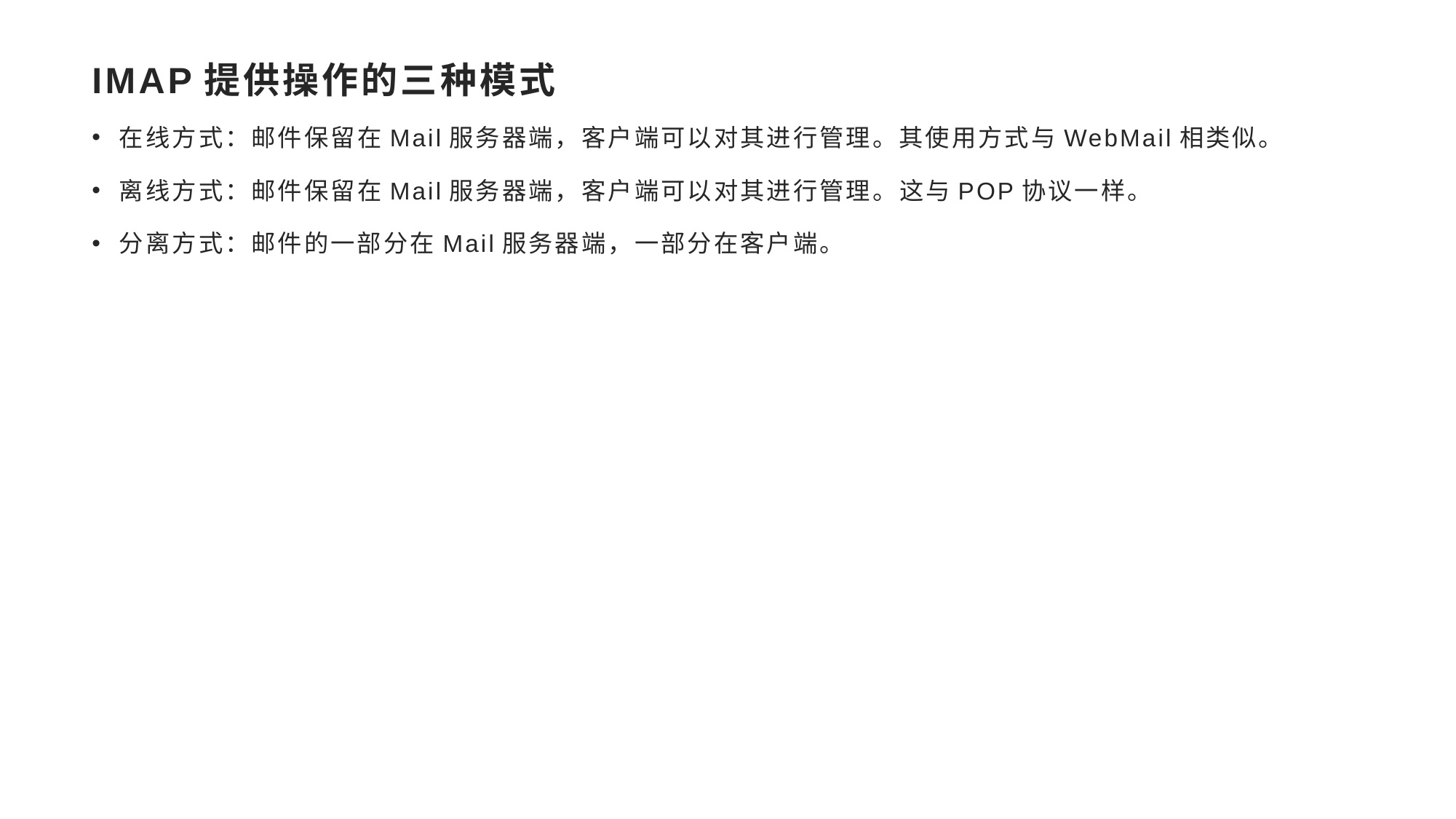

# IMAP提供操作的三种模式
在线方式：邮件保留在Mail服务器端，客户端可以对其进行管理。其使用方式与WebMail相类似。
离线方式：邮件保留在Mail服务器端，客户端可以对其进行管理。这与POP协议一样。
分离方式：邮件的一部分在Mail服务器端，一部分在客户端。